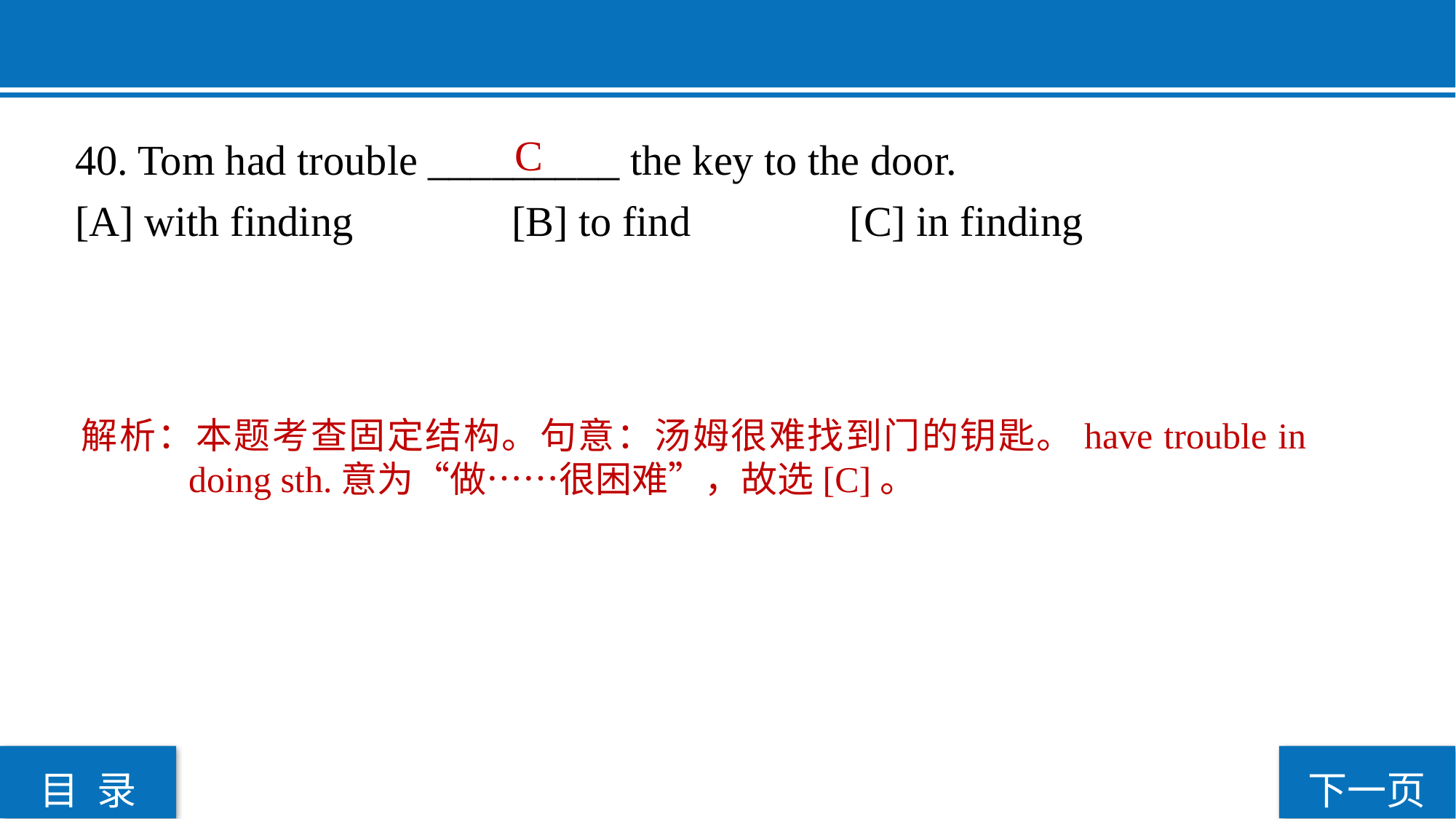

40. Tom had trouble _________ the key to the door.
[A] with finding		[B] to find		 [C] in finding
C
解析：本题考查固定结构。句意：汤姆很难找到门的钥匙。have trouble in doing sth.意为“做……很困难”，故选[C]。